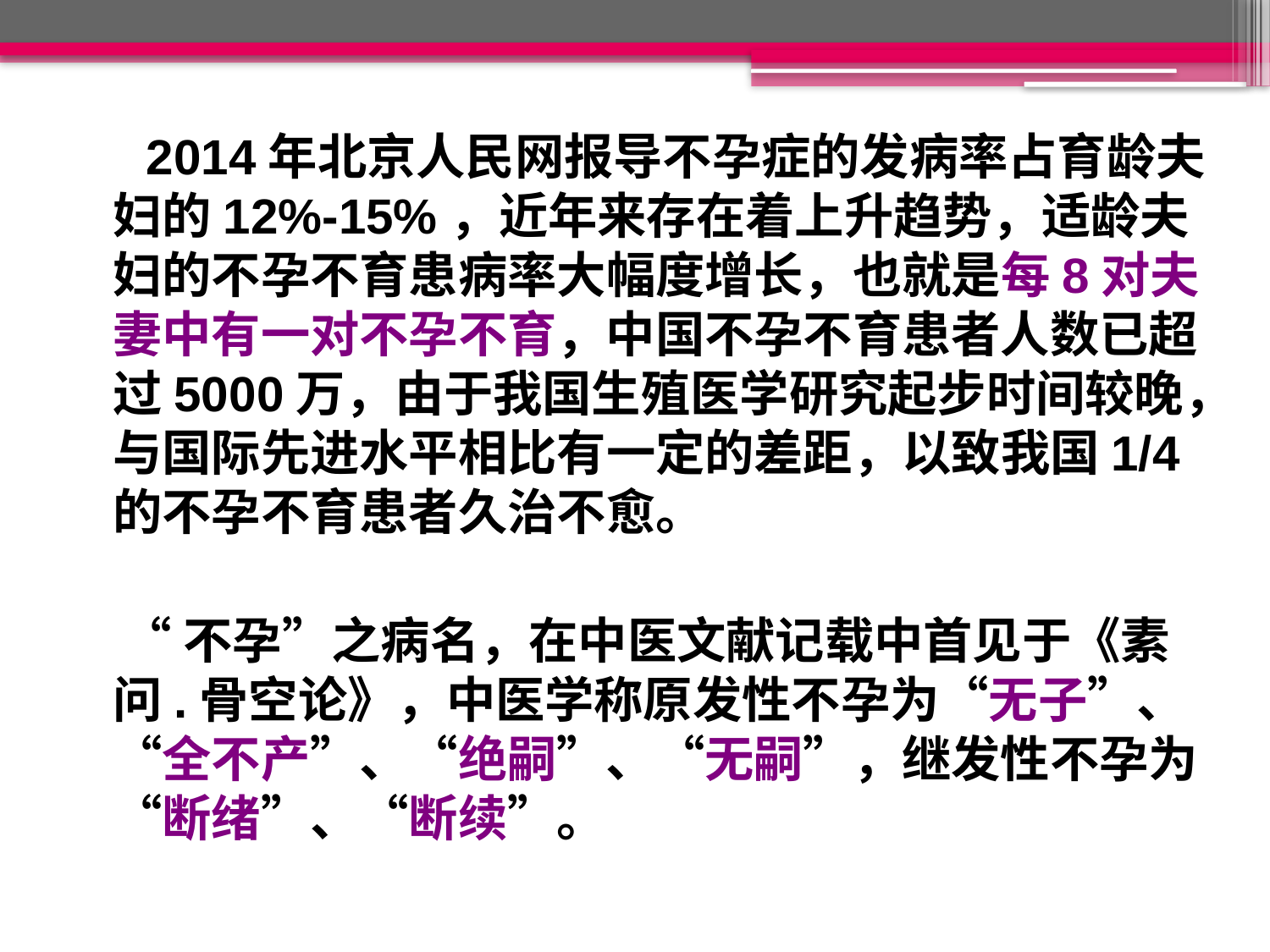

2014年北京人民网报导不孕症的发病率占育龄夫妇的12%-15%，近年来存在着上升趋势，适龄夫妇的不孕不育患病率大幅度增长，也就是每8对夫妻中有一对不孕不育，中国不孕不育患者人数已超过5000万，由于我国生殖医学研究起步时间较晚，与国际先进水平相比有一定的差距，以致我国1/4的不孕不育患者久治不愈。

    “不孕”之病名，在中医文献记载中首见于《素问.骨空论》，中医学称原发性不孕为“无子”、“全不产”、“绝嗣”、“无嗣”，继发性不孕为“断绪”、“断续”。